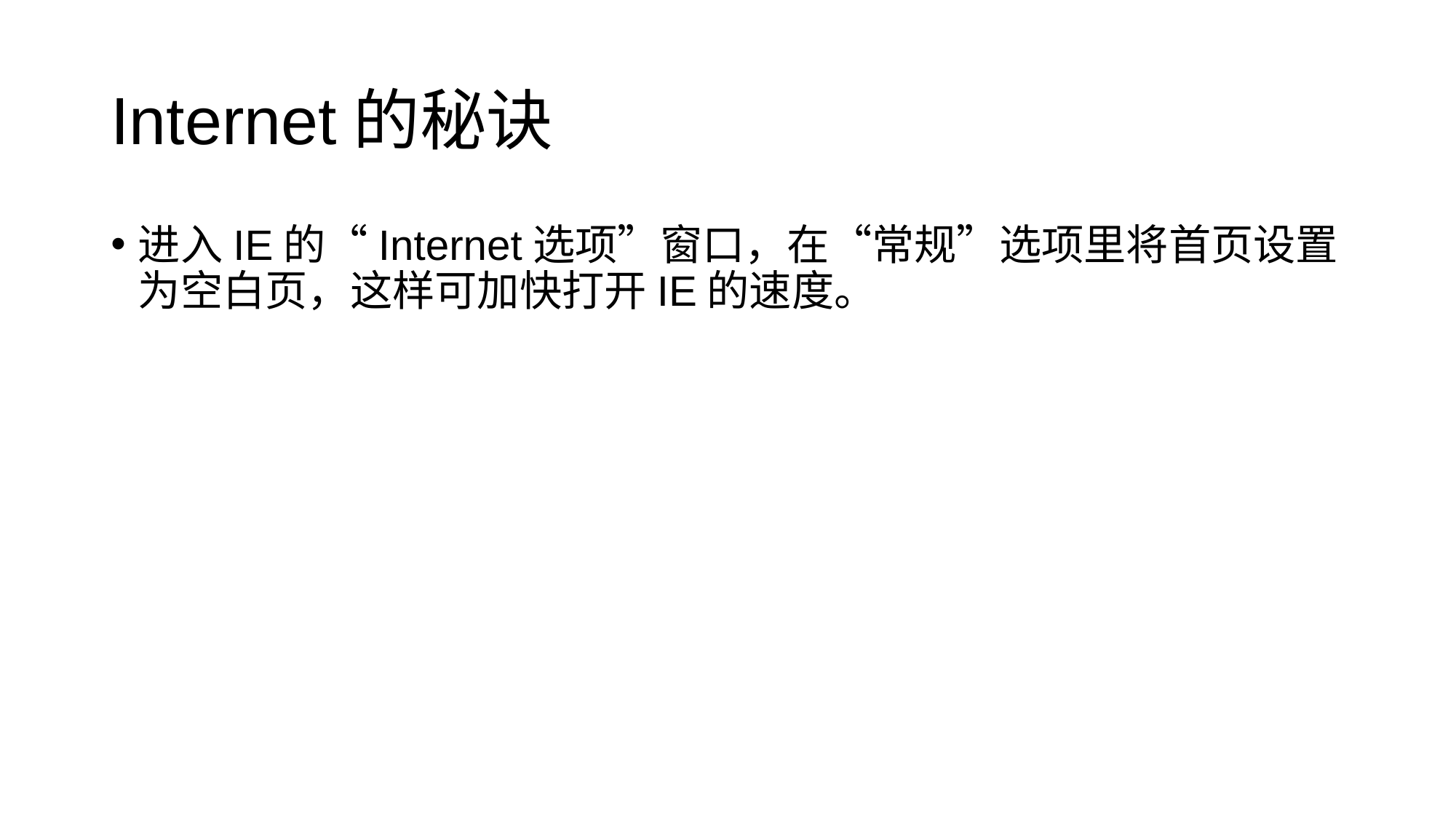

# Internet的秘诀
进入IE的“Internet选项”窗口，在“常规”选项里将首页设置为空白页，这样可加快打开IE的速度。